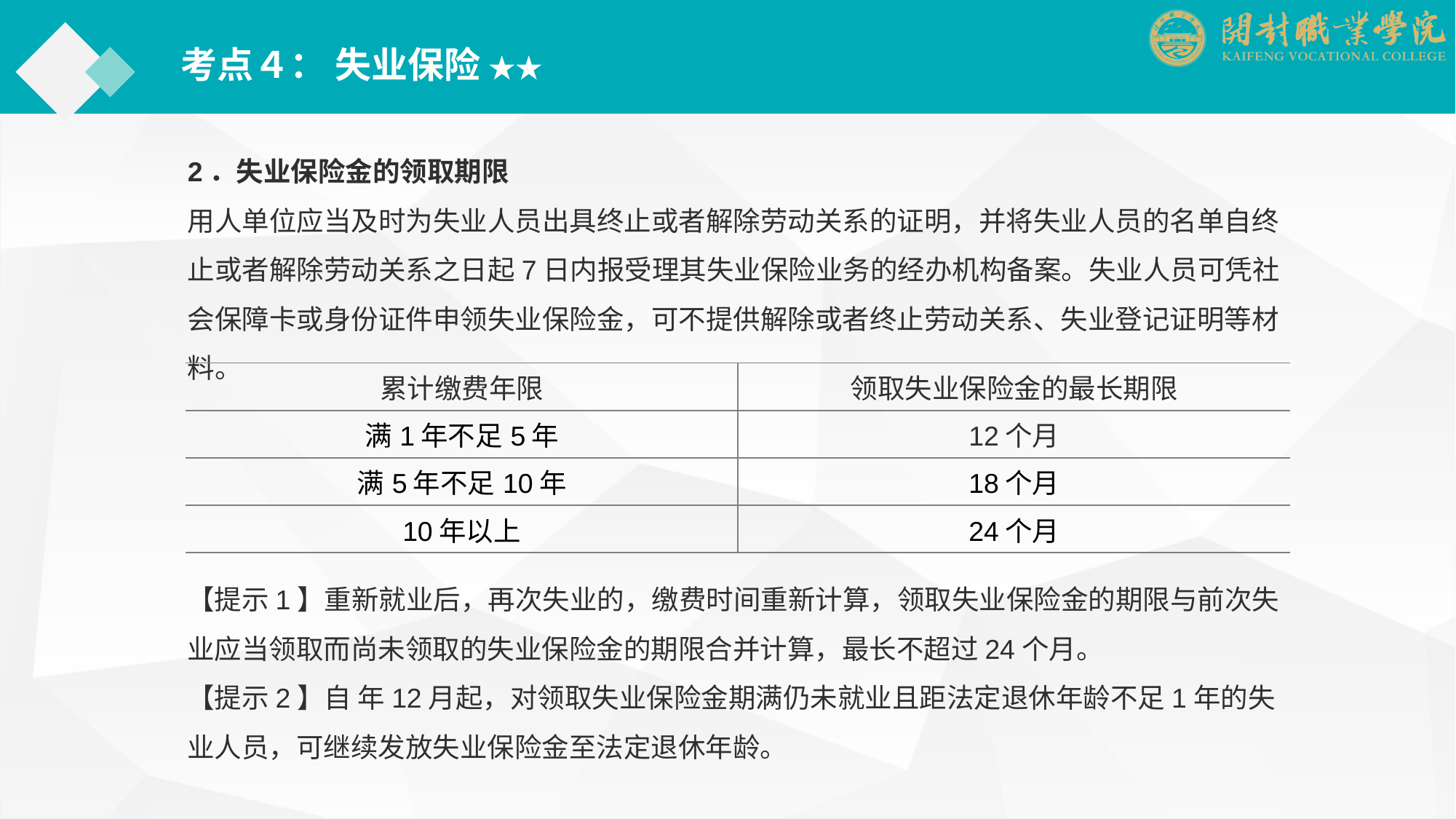

考点４： 失业保险 ★★
2．失业保险金的领取期限
用人单位应当及时为失业人员出具终止或者解除劳动关系的证明，并将失业人员的名单自终止或者解除劳动关系之日起7日内报受理其失业保险业务的经办机构备案。失业人员可凭社会保障卡或身份证件申领失业保险金，可不提供解除或者终止劳动关系、失业登记证明等材料。
| 累计缴费年限 | 领取失业保险金的最长期限 |
| --- | --- |
| 满1年不足5年 | 12个月 |
| 满5年不足10年 | 18个月 |
| 10年以上 | 24个月 |
【提示1】重新就业后，再次失业的，缴费时间重新计算，领取失业保险金的期限与前次失业应当领取而尚未领取的失业保险金的期限合并计算，最长不超过24个月。
【提示2】自 年12月起，对领取失业保险金期满仍未就业且距法定退休年龄不足1年的失业人员，可继续发放失业保险金至法定退休年龄。